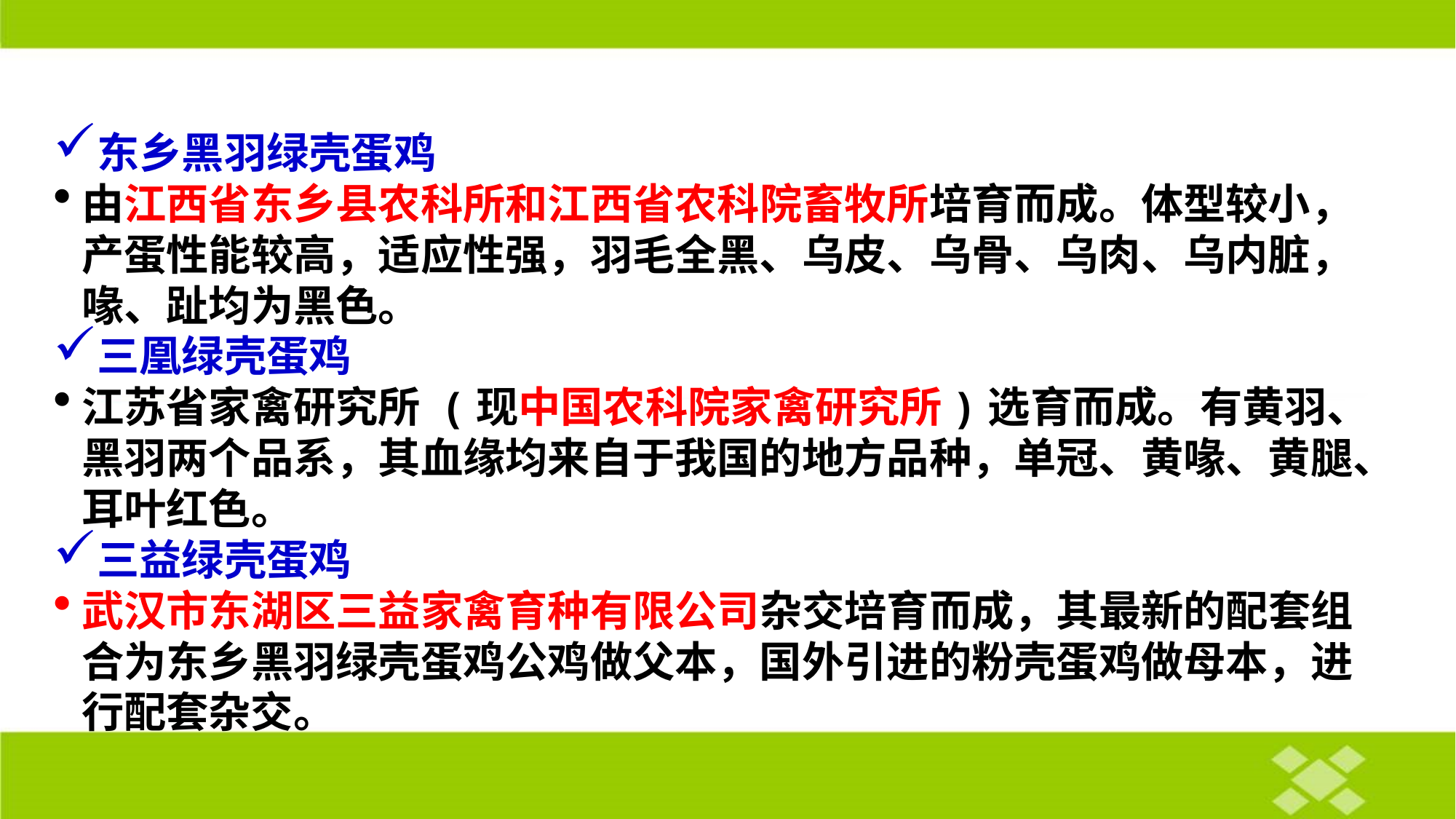

东乡黑羽绿壳蛋鸡
由江西省东乡县农科所和江西省农科院畜牧所培育而成。体型较小，产蛋性能较高，适应性强，羽毛全黑、乌皮、乌骨、乌肉、乌内脏，喙、趾均为黑色。
三凰绿壳蛋鸡
江苏省家禽研究所 (现中国农科院家禽研究所)选育而成。有黄羽、黑羽两个品系，其血缘均来自于我国的地方品种，单冠、黄喙、黄腿、耳叶红色。
三益绿壳蛋鸡
武汉市东湖区三益家禽育种有限公司杂交培育而成，其最新的配套组合为东乡黑羽绿壳蛋鸡公鸡做父本，国外引进的粉壳蛋鸡做母本，进行配套杂交。